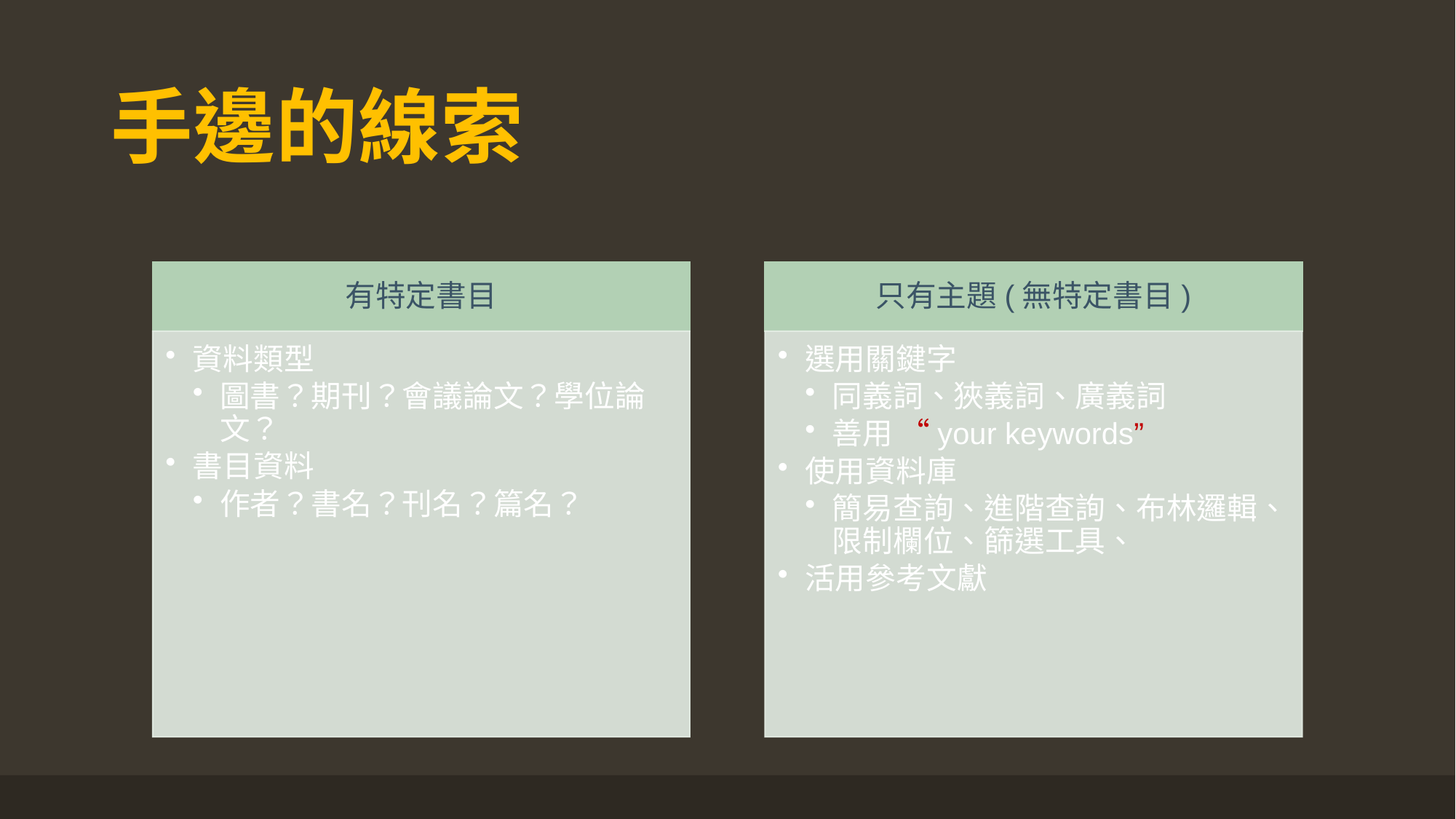

# 手邊的線索
有特定書目
資料類型
圖書？期刊？會議論文？學位論文？
書目資料
作者？書名？刊名？篇名？
只有主題(無特定書目)
選用關鍵字
同義詞、狹義詞、廣義詞
善用 “your keywords”
使用資料庫
簡易查詢、進階查詢、布林邏輯、限制欄位、篩選工具、
活用參考文獻